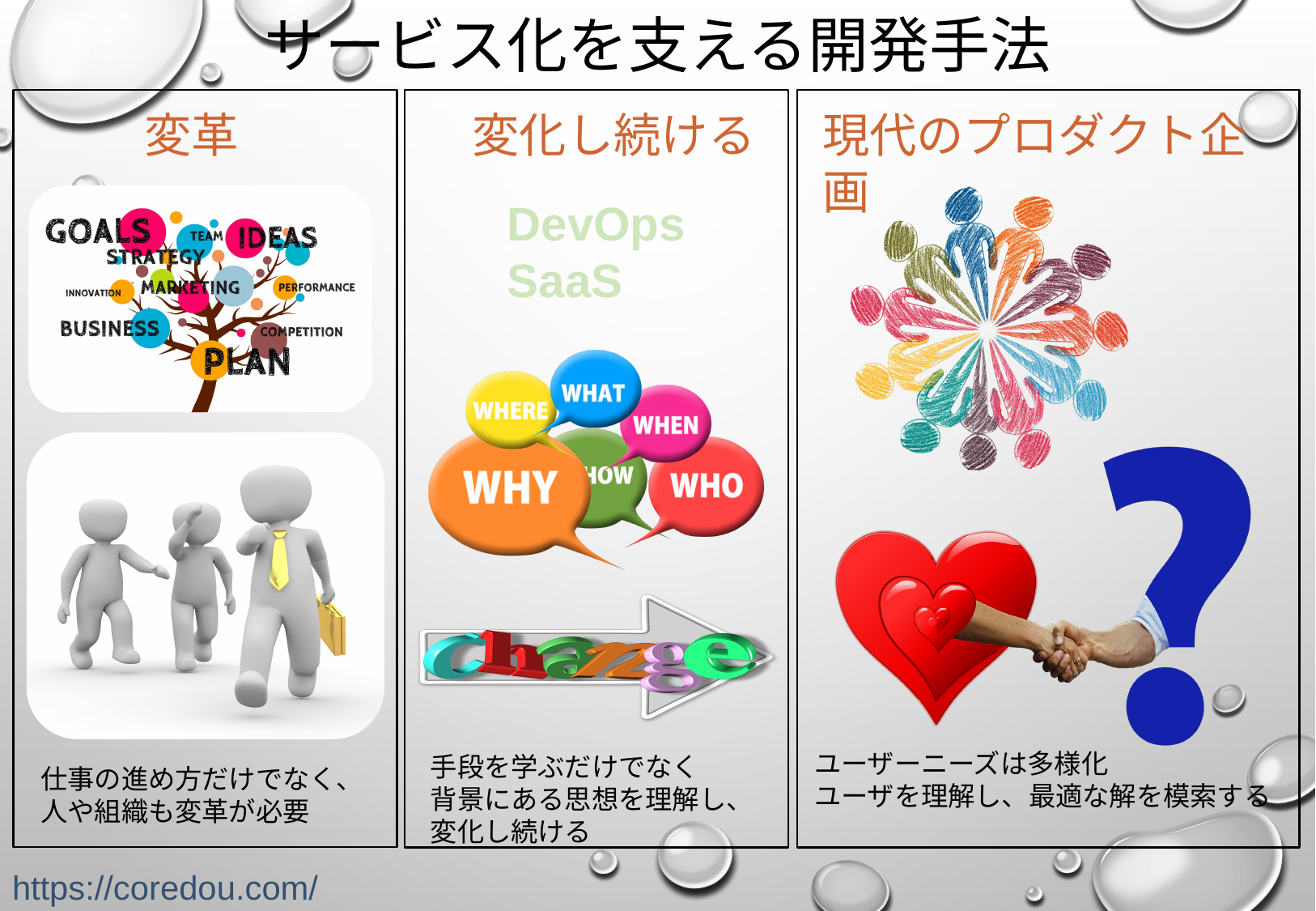

# サービス化を支える開発手法

変革
変化し続ける
現代のプロダクト企画

DevOps
SaaS

ユーザーニーズは多様化
ユーザを理解し、最適な解を模索する
手段を学ぶだけでなく
背景にある思想を理解し、
変化し続ける
仕事の進め方だけでなく、
人や組織も変革が必要
https://coredou.com/